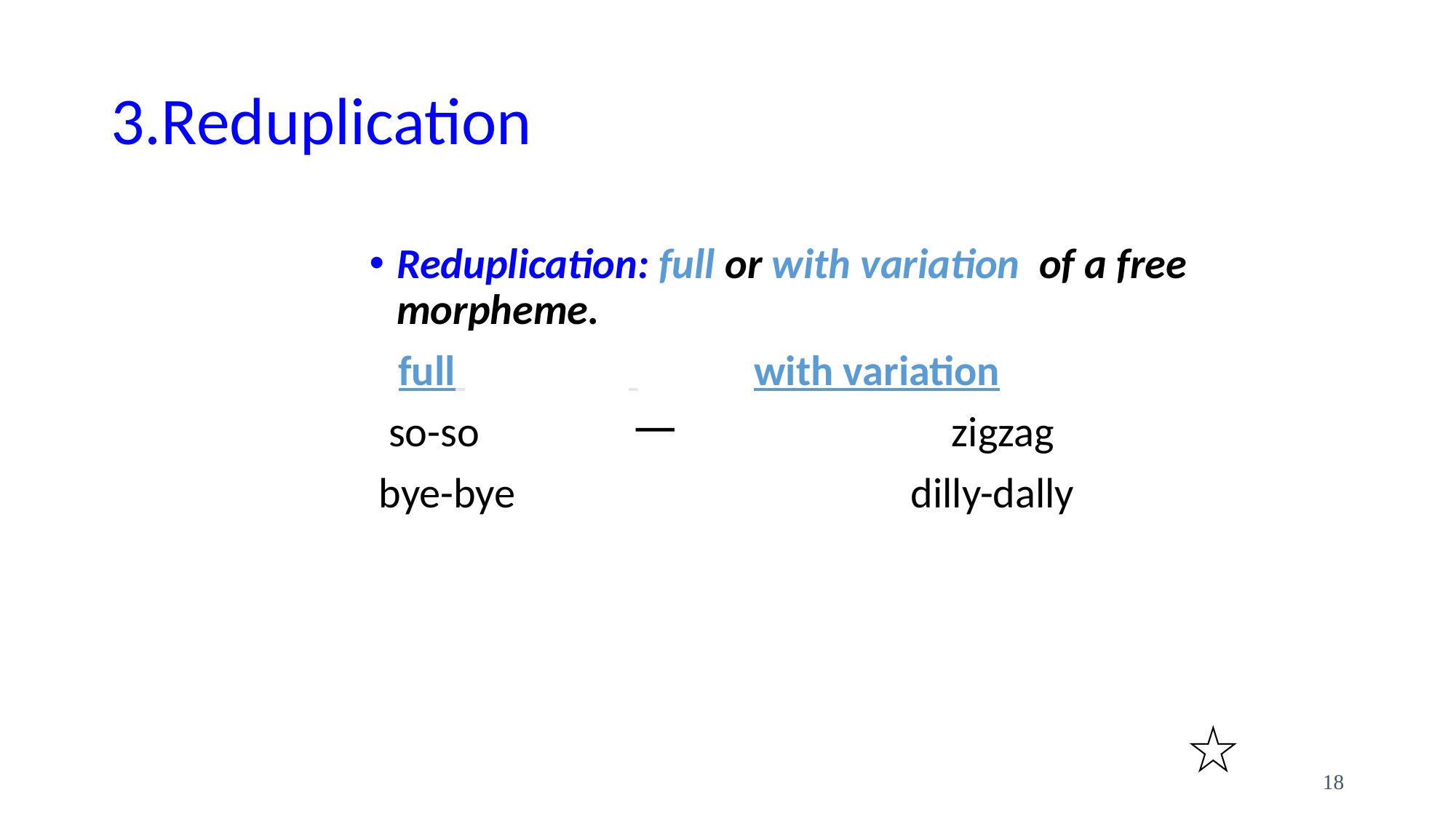

# 3.Reduplication
Reduplication: full or with variation  of a free morpheme.
   full                               with variation
  so-so               一                            zigzag
 bye-bye                                         dilly-dally

18